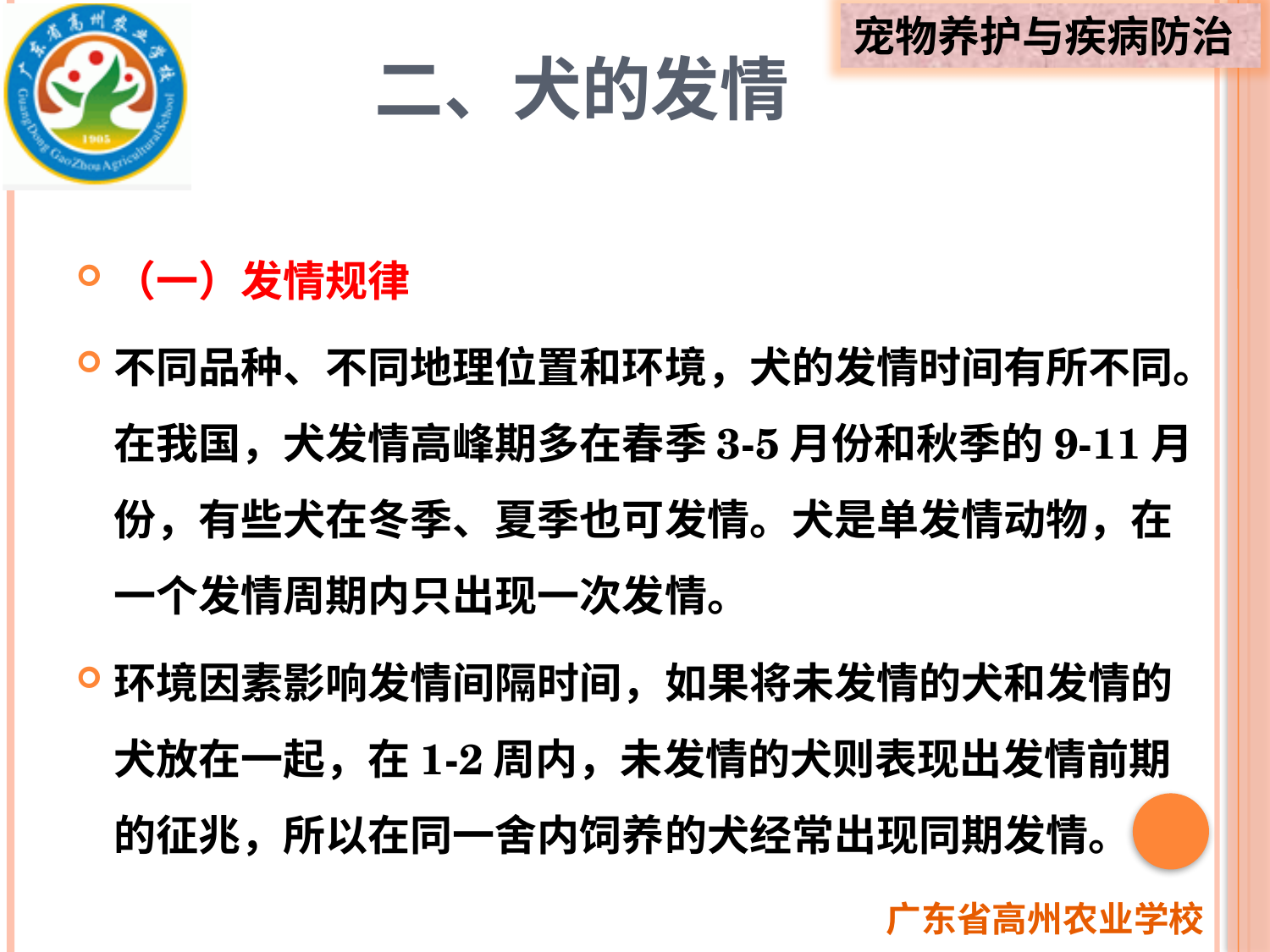

# 二、犬的发情
（一）发情规律
不同品种、不同地理位置和环境，犬的发情时间有所不同。在我国，犬发情高峰期多在春季3-5月份和秋季的9-11月份，有些犬在冬季、夏季也可发情。犬是单发情动物，在一个发情周期内只出现一次发情。
环境因素影响发情间隔时间，如果将未发情的犬和发情的犬放在一起，在1-2周内，未发情的犬则表现出发情前期的征兆，所以在同一舍内饲养的犬经常出现同期发情。